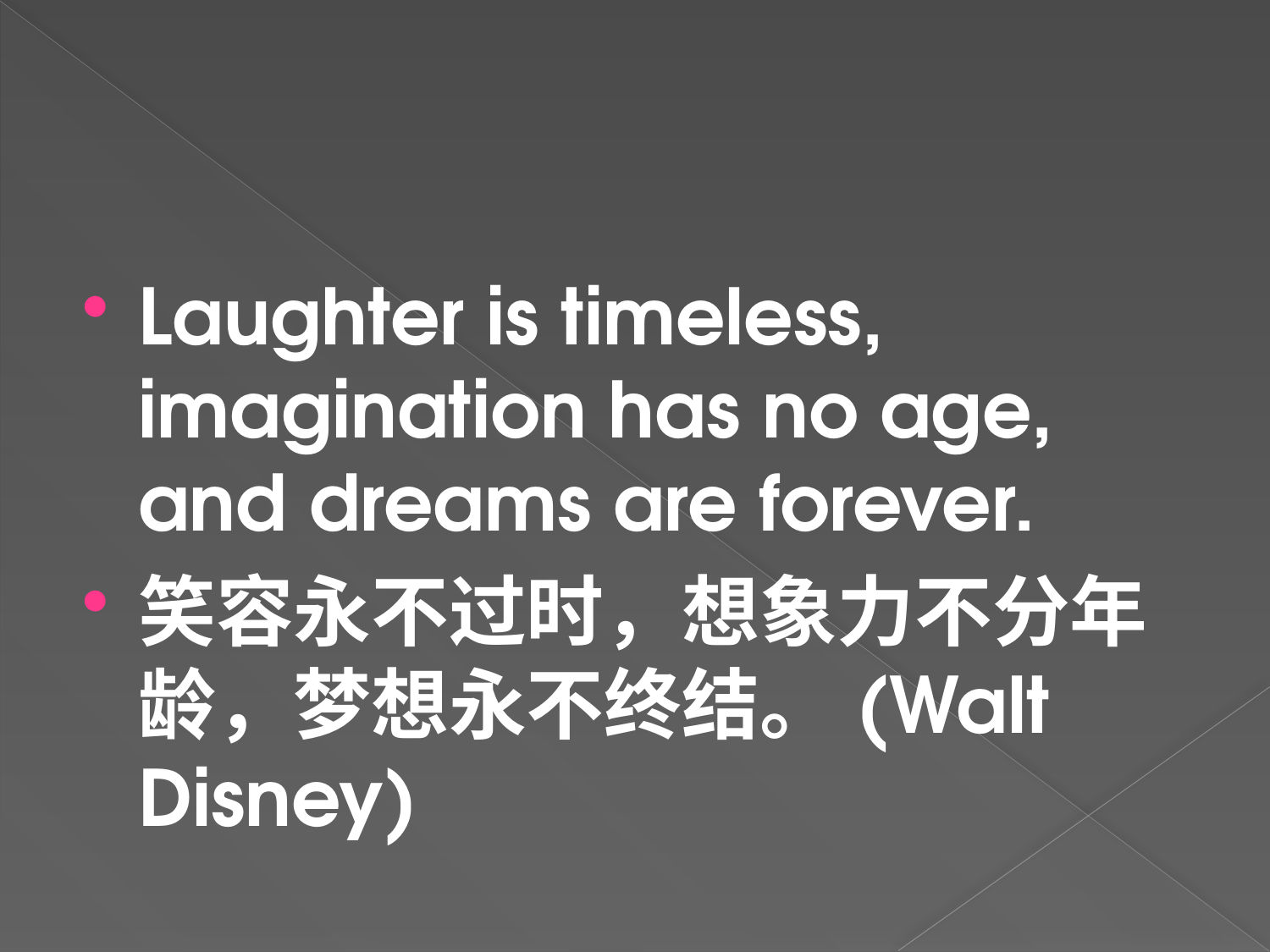

#
Laughter is timeless, imagination has no age, and dreams are forever.
笑容永不过时，想象力不分年龄，梦想永不终结。(Walt Disney)